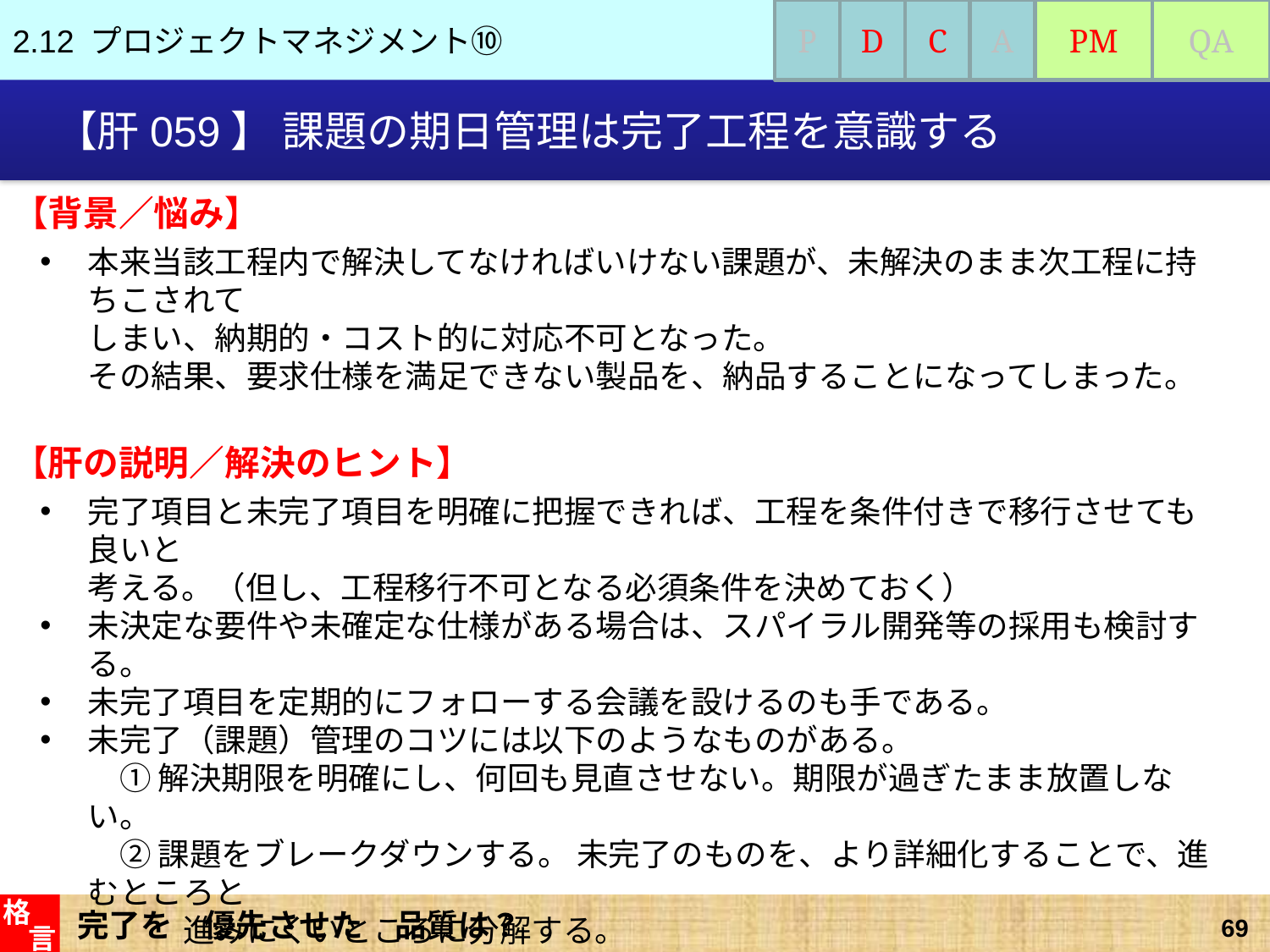

2.12 プロジェクトマネジメント⑩
P
D
C
A
PM
QA
# 【肝059】 課題の期日管理は完了工程を意識する
【背景／悩み】
本来当該工程内で解決してなければいけない課題が、未解決のまま次工程に持ちこされて
しまい、納期的・コスト的に対応不可となった。
その結果、要求仕様を満足できない製品を、納品することになってしまった。
【肝の説明／解決のヒント】
完了項目と未完了項目を明確に把握できれば、工程を条件付きで移行させても良いと
考える。（但し、工程移行不可となる必須条件を決めておく）
未決定な要件や未確定な仕様がある場合は、スパイラル開発等の採用も検討する。
未完了項目を定期的にフォローする会議を設けるのも手である。
未完了（課題）管理のコツには以下のようなものがある。
　① 解決期限を明確にし、何回も見直させない。期限が過ぎたまま放置しない。
　② 課題をブレークダウンする。 未完了のものを、より詳細化することで、進むところと
　　　進みにくいところに分解する。
　③ 残課題を管理する。テスト後半に残課題が増加傾向を示すのはおかしい。何か改善
　　　　　すべき根本原因があると疑うべきである。
完了を　優先させた　品質は？
格
言
69